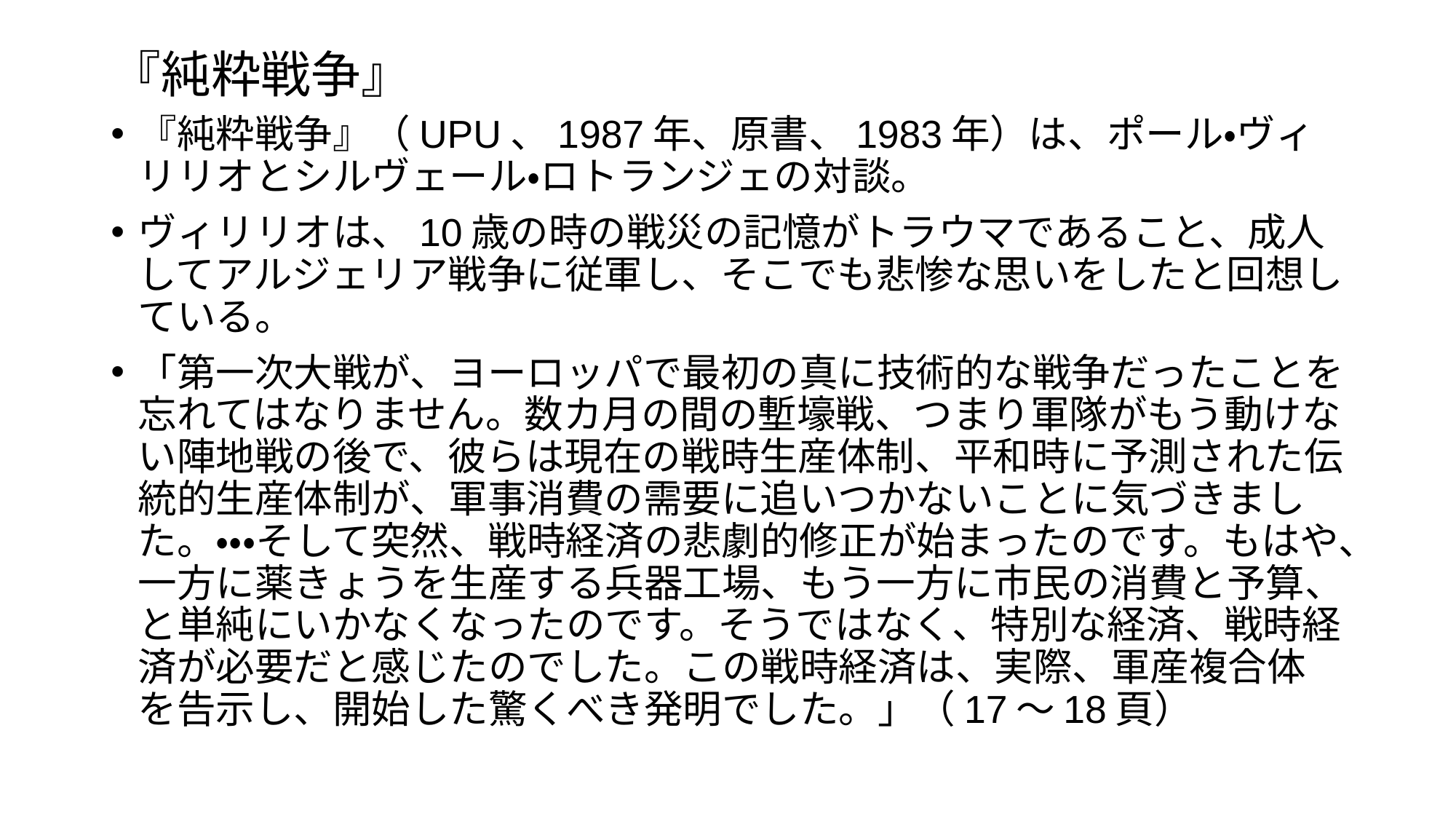

# 『純粋戦争』
『純粋戦争』（UPU、1987年、原書、1983年）は、ポール・ヴィリリオとシルヴェール・ロトランジェの対談。
ヴィリリオは、10歳の時の戦災の記憶がトラウマであること、成人してアルジェリア戦争に従軍し、そこでも悲惨な思いをしたと回想している。
「第一次大戦が、ヨーロッパで最初の真に技術的な戦争だったことを忘れてはなりません。数カ月の間の塹壕戦、つまり軍隊がもう動けない陣地戦の後で、彼らは現在の戦時生産体制、平和時に予測された伝統的生産体制が、軍事消費の需要に追いつかないことに気づきました。・・・そして突然、戦時経済の悲劇的修正が始まったのです。もはや、一方に薬きょうを生産する兵器工場、もう一方に市民の消費と予算、と単純にいかなくなったのです。そうではなく、特別な経済、戦時経済が必要だと感じたのでした。この戦時経済は、実際、軍産複合体を告示し、開始した驚くべき発明でした。」（17～18頁）